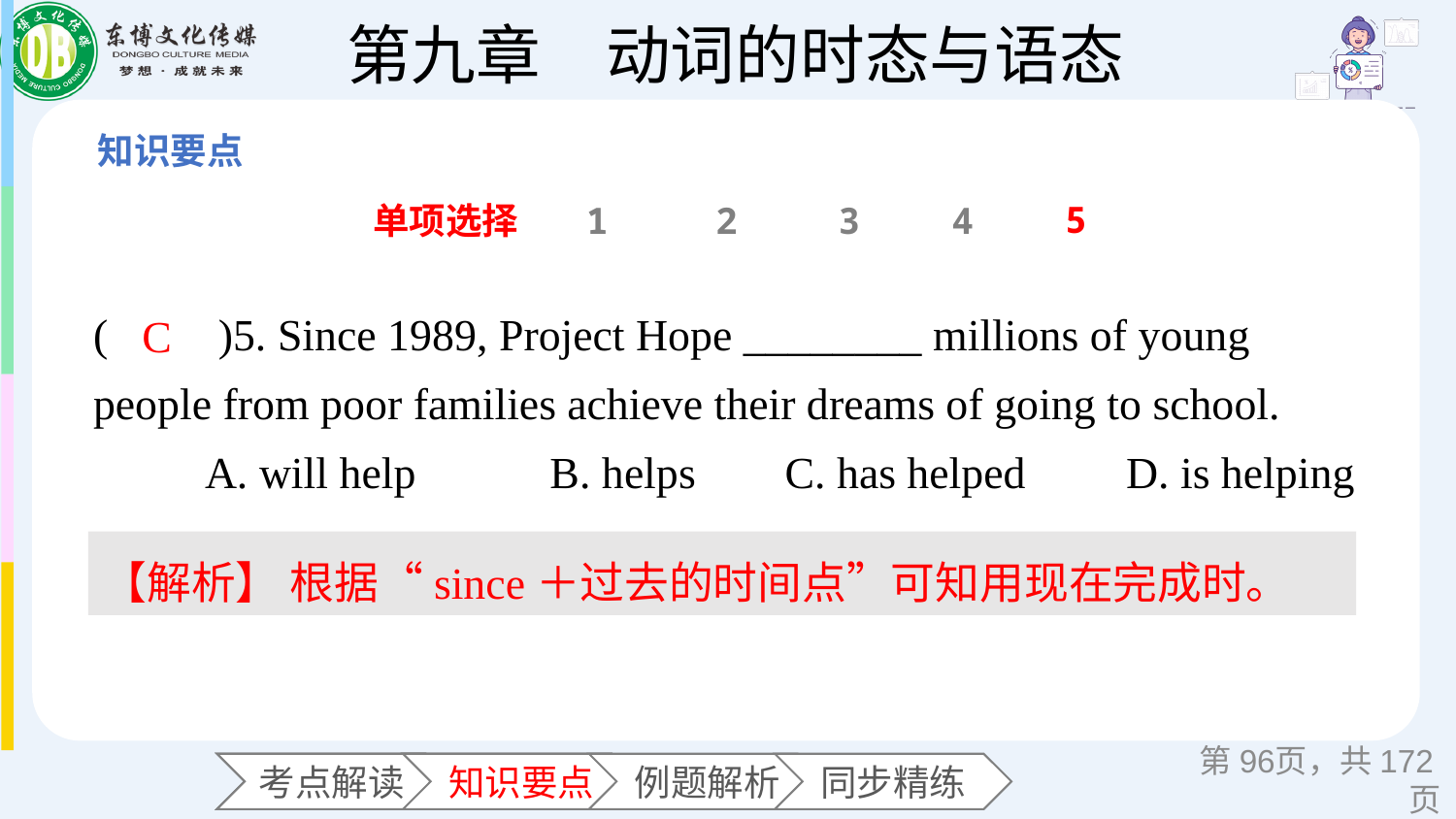

5
单项选择
1
2
3
4
(　　)5. Since 1989, Project Hope ________ millions of young people from poor families achieve their dreams of going to school.
          A. will help            B. helps        C. has helped         D. is helping
C
【解析】 根据“since＋过去的时间点”可知用现在完成时。
第96页，共172页